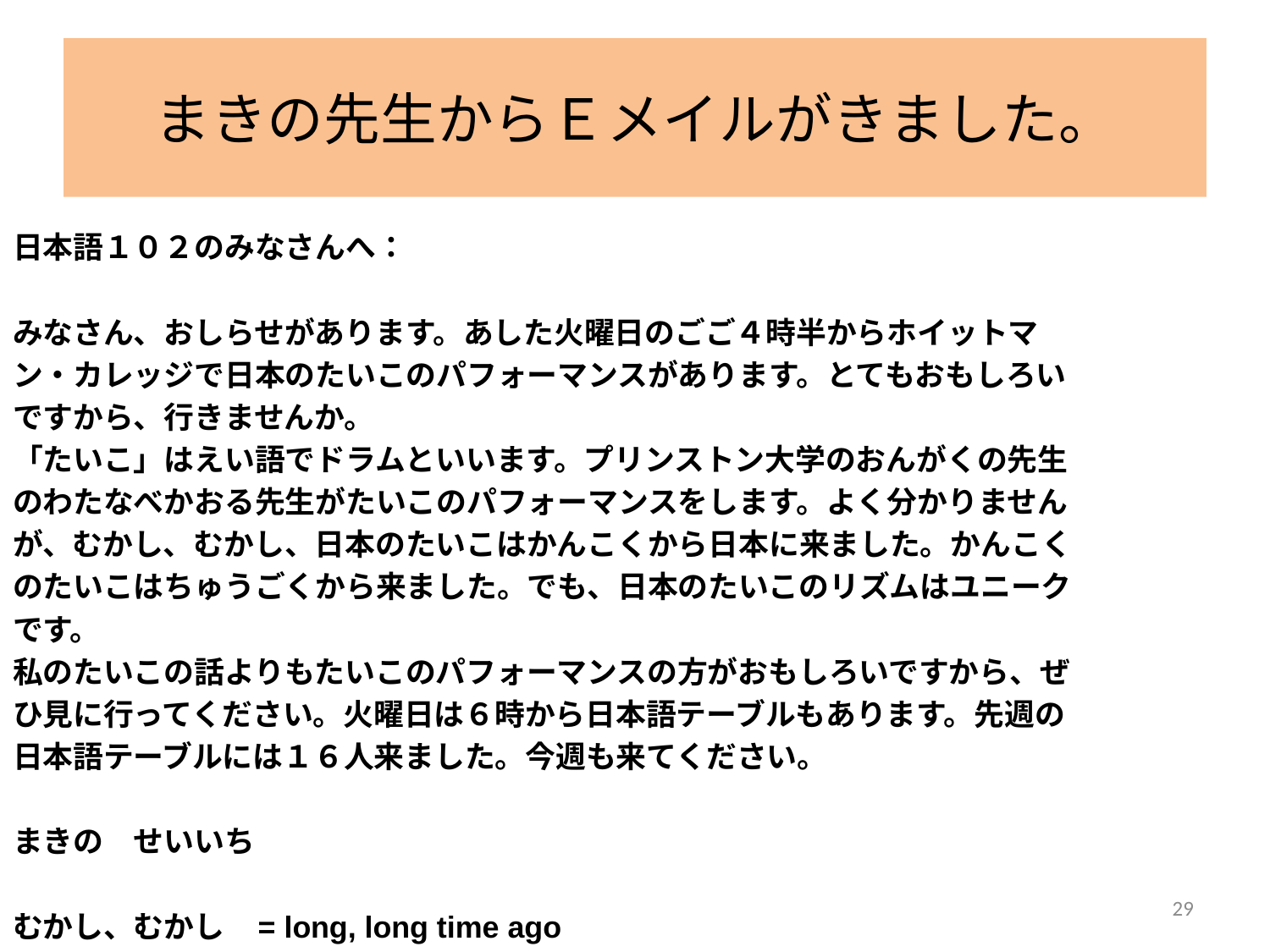

# まきの先生からＥメイルがきました。
日本語１０２のみなさんへ：

みなさん、おしらせがあります。あした火曜日のごご４時半からホイットマ
ン・カレッジで日本のたいこのパフォーマンスがあります。とてもおもしろい
ですから、行きませんか。
「たいこ」はえい語でドラムといいます。プリンストン大学のおんがくの先生
のわたなべかおる先生がたいこのパフォーマンスをします。よく分かりません
が、むかし、むかし、日本のたいこはかんこくから日本に来ました。かんこく
のたいこはちゅうごくから来ました。でも、日本のたいこのリズムはユニーク
です。
私のたいこの話よりもたいこのパフォーマンスの方がおもしろいですから、ぜ
ひ見に行ってください。火曜日は６時から日本語テーブルもあります。先週の
日本語テーブルには１６人来ました。今週も来てください。

まきの　せいいち

むかし、むかし　= long, long time ago

29